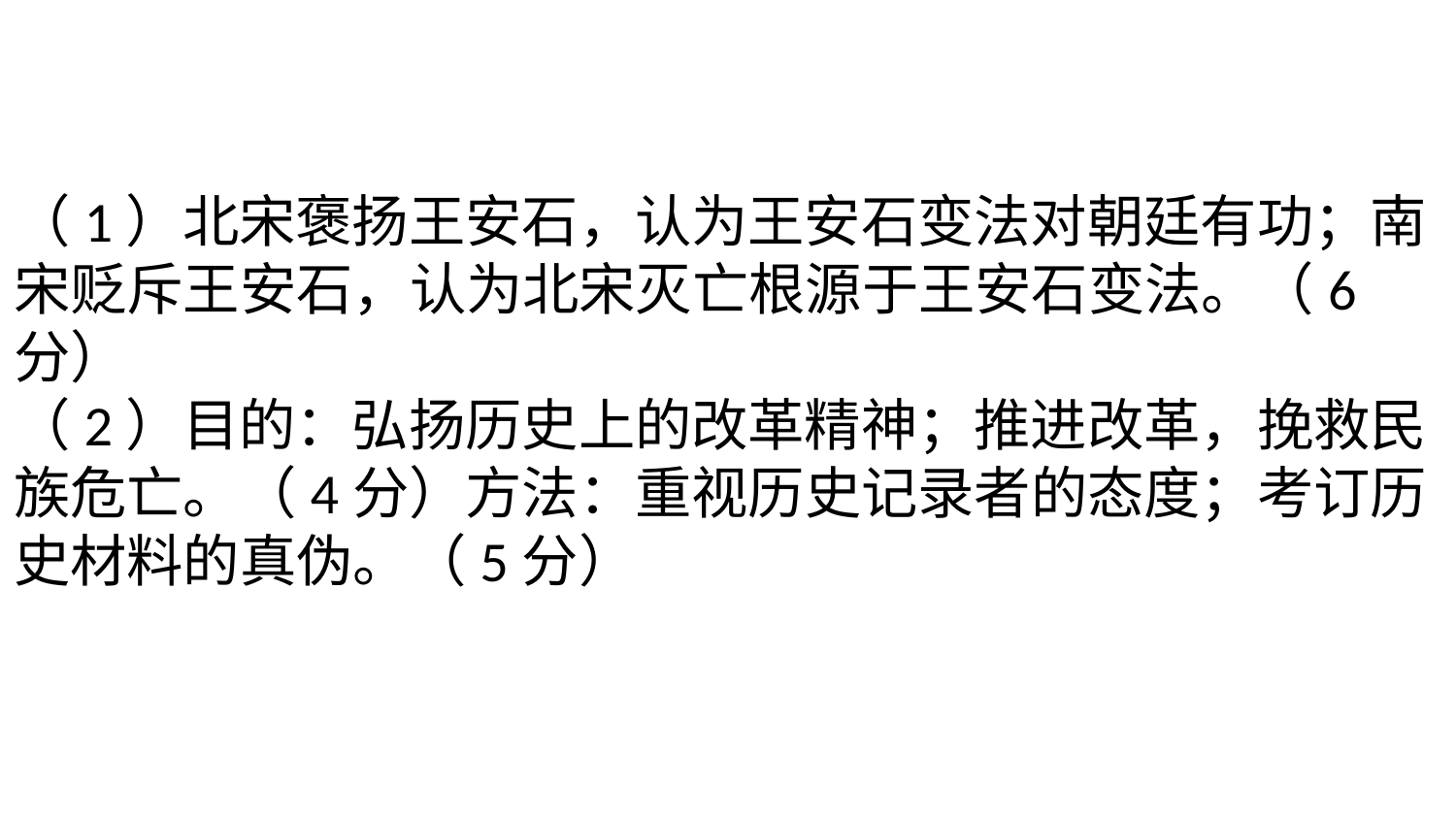

（1）北宋褒扬王安石，认为王安石变法对朝廷有功；南宋贬斥王安石，认为北宋灭亡根源于王安石变法。（6分）
（2）目的：弘扬历史上的改革精神；推进改革，挽救民族危亡。（4分）方法：重视历史记录者的态度；考订历史材料的真伪。（5分）